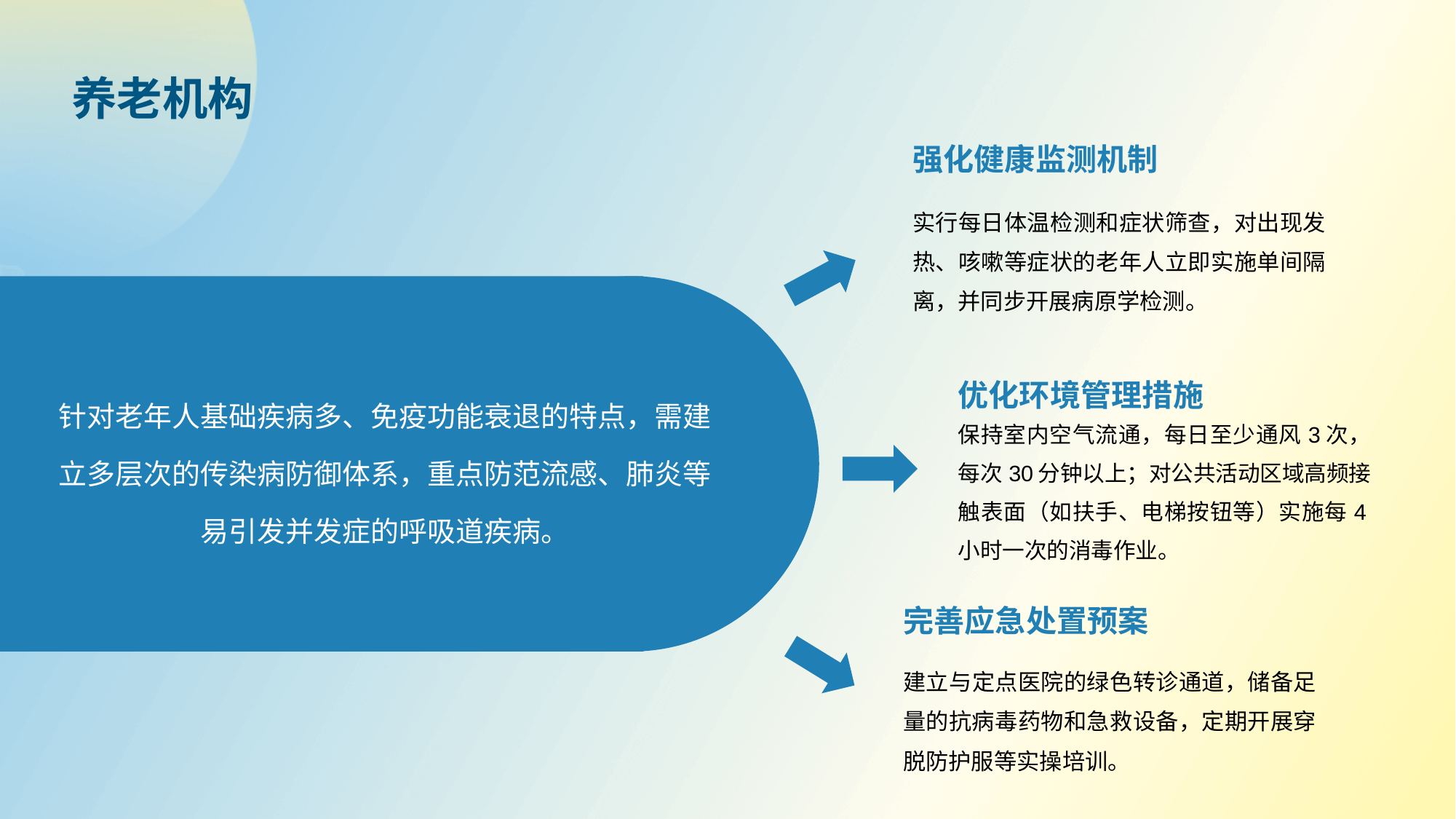

养老机构
强化健康监测机制
实行每日体温检测和症状筛查，对出现发热、咳嗽等症状的老年人立即实施单间隔离，并同步开展病原学检测。

针对老年人基础疾病多、免疫功能衰退的特点，需建立多层次的传染病防御体系，重点防范流感、肺炎等易引发并发症的呼吸道疾病。
优化环境管理措施
保持室内空气流通，每日至少通风3次，每次30分钟以上；对公共活动区域高频接触表面（如扶手、电梯按钮等）实施每4小时一次的消毒作业。

完善应急处置预案
建立与定点医院的绿色转诊通道，储备足量的抗病毒药物和急救设备，定期开展穿脱防护服等实操培训。